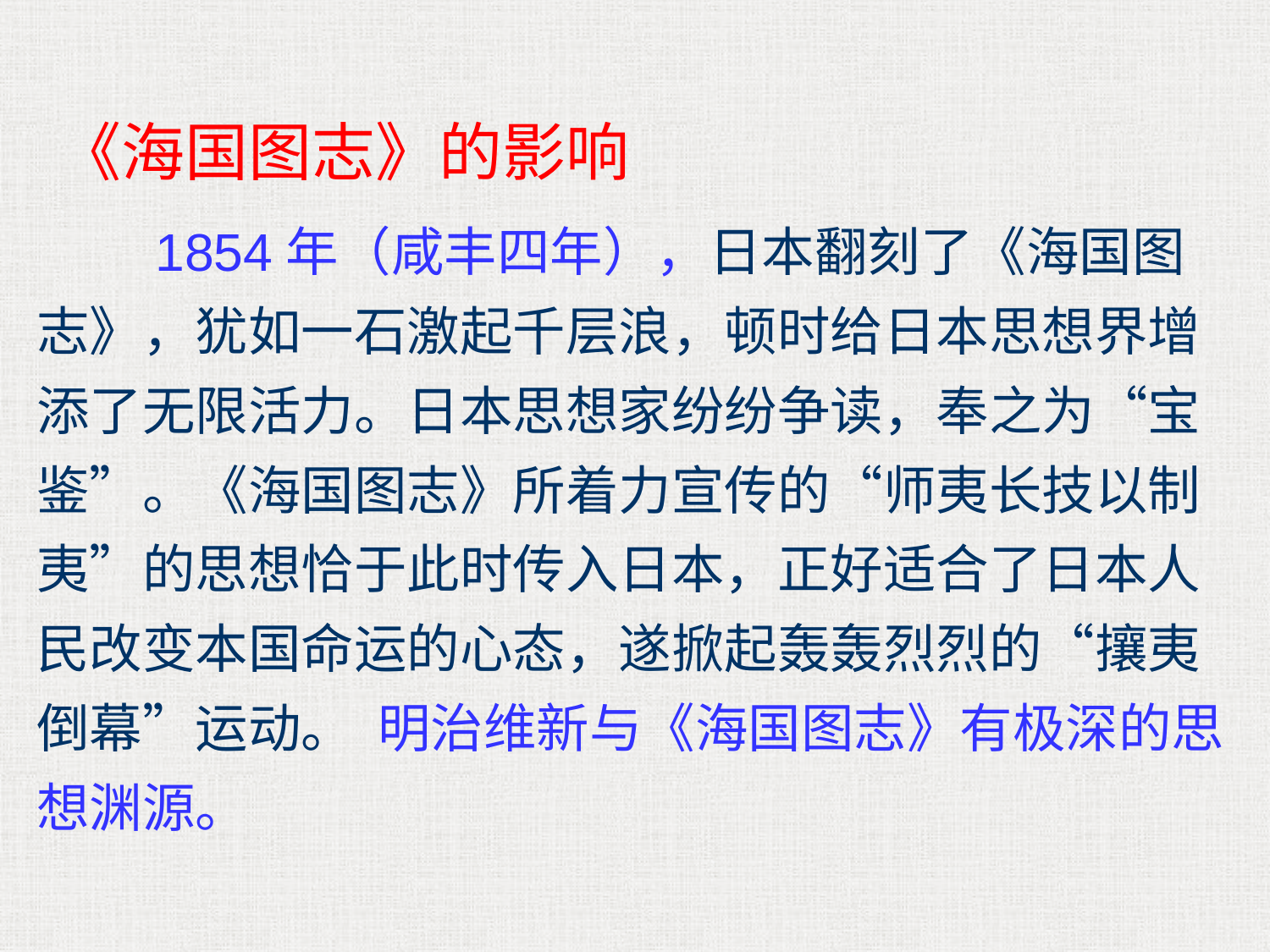

《海国图志》的影响
　　1854年（咸丰四年），日本翻刻了《海国图志》，犹如一石激起千层浪，顿时给日本思想界增添了无限活力。日本思想家纷纷争读，奉之为“宝鉴”。《海国图志》所着力宣传的“师夷长技以制夷”的思想恰于此时传入日本，正好适合了日本人民改变本国命运的心态，遂掀起轰轰烈烈的“攘夷倒幕”运动。  明治维新与《海国图志》有极深的思想渊源。